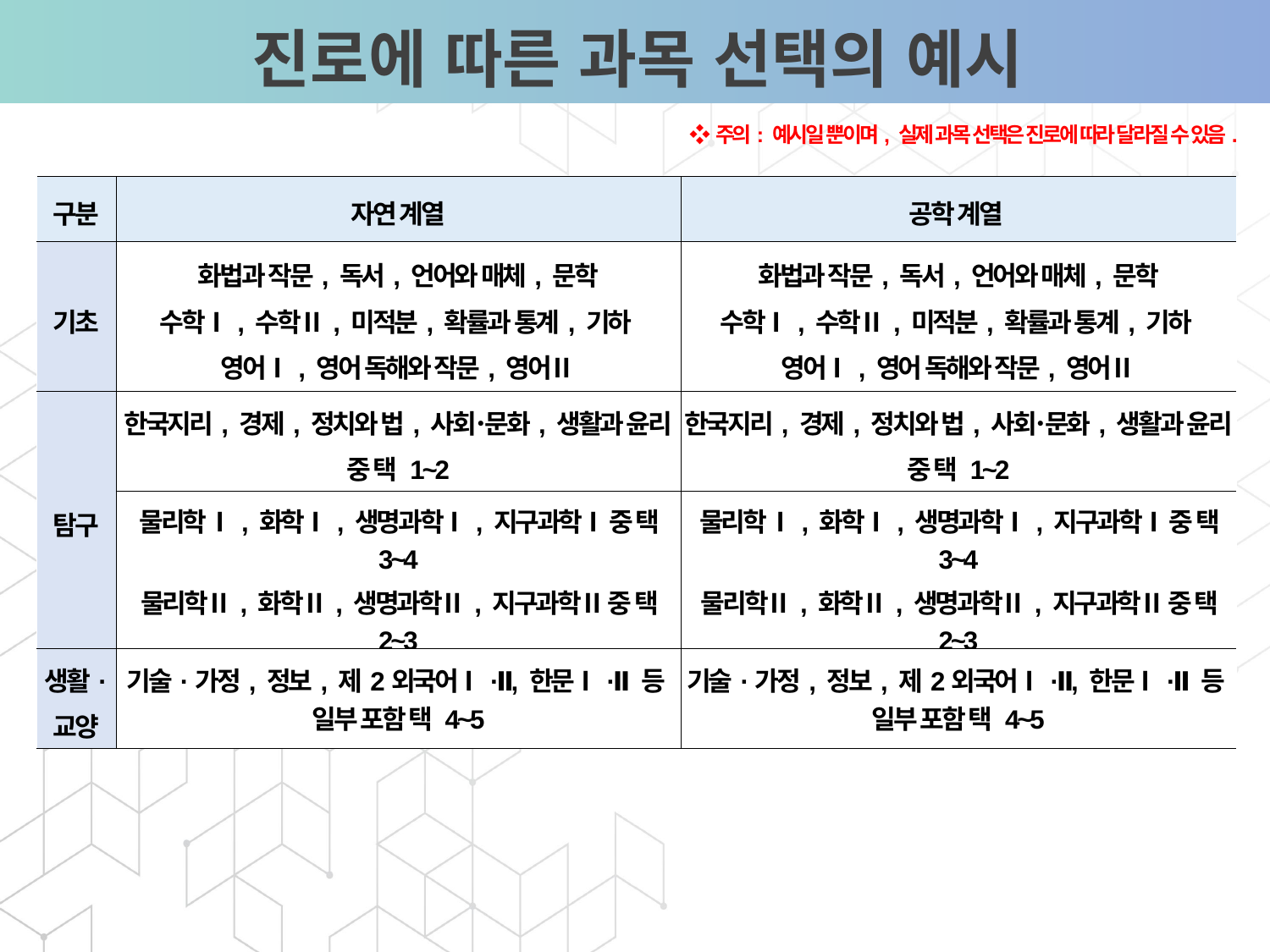

진로에 따른 과목 선택의 예시
❖주의: 예시일 뿐이며, 실제 과목 선택은 진로에 따라 달라질 수 있음.
영업활동의 부재
| 구분 | 자연 계열 | 공학 계열 |
| --- | --- | --- |
| 기초 | 화법과 작문, 독서, 언어와 매체, 문학 수학Ⅰ, 수학Ⅱ, 미적분, 확률과 통계, 기하 영어Ⅰ, 영어 독해와 작문, 영어Ⅱ | 화법과 작문, 독서, 언어와 매체, 문학 수학Ⅰ, 수학Ⅱ, 미적분, 확률과 통계, 기하 영어Ⅰ, 영어 독해와 작문, 영어Ⅱ |
| 탐구 | 한국지리, 경제, 정치와 법, 사회･문화, 생활과 윤리 중 택 1~2 | 한국지리, 경제, 정치와 법, 사회･문화, 생활과 윤리 중 택 1~2 |
|  | 물리학Ⅰ, 화학Ⅰ, 생명과학Ⅰ, 지구과학Ⅰ 중 택 3~4 물리학Ⅱ, 화학Ⅱ, 생명과학Ⅱ, 지구과학Ⅱ 중 택 2~3 | 물리학Ⅰ, 화학Ⅰ, 생명과학Ⅰ, 지구과학Ⅰ 중 택 3~4 물리학Ⅱ, 화학Ⅱ, 생명과학Ⅱ, 지구과학Ⅱ 중 택 2~3 |
| 생활· 교양 | 기술·가정, 정보, 제2외국어Ⅰ·Ⅱ, 한문Ⅰ·Ⅱ 등 일부 포함 택 4~5 | 기술·가정, 정보, 제2외국어Ⅰ·Ⅱ, 한문Ⅰ·Ⅱ 등 일부 포함 택 4~5 |